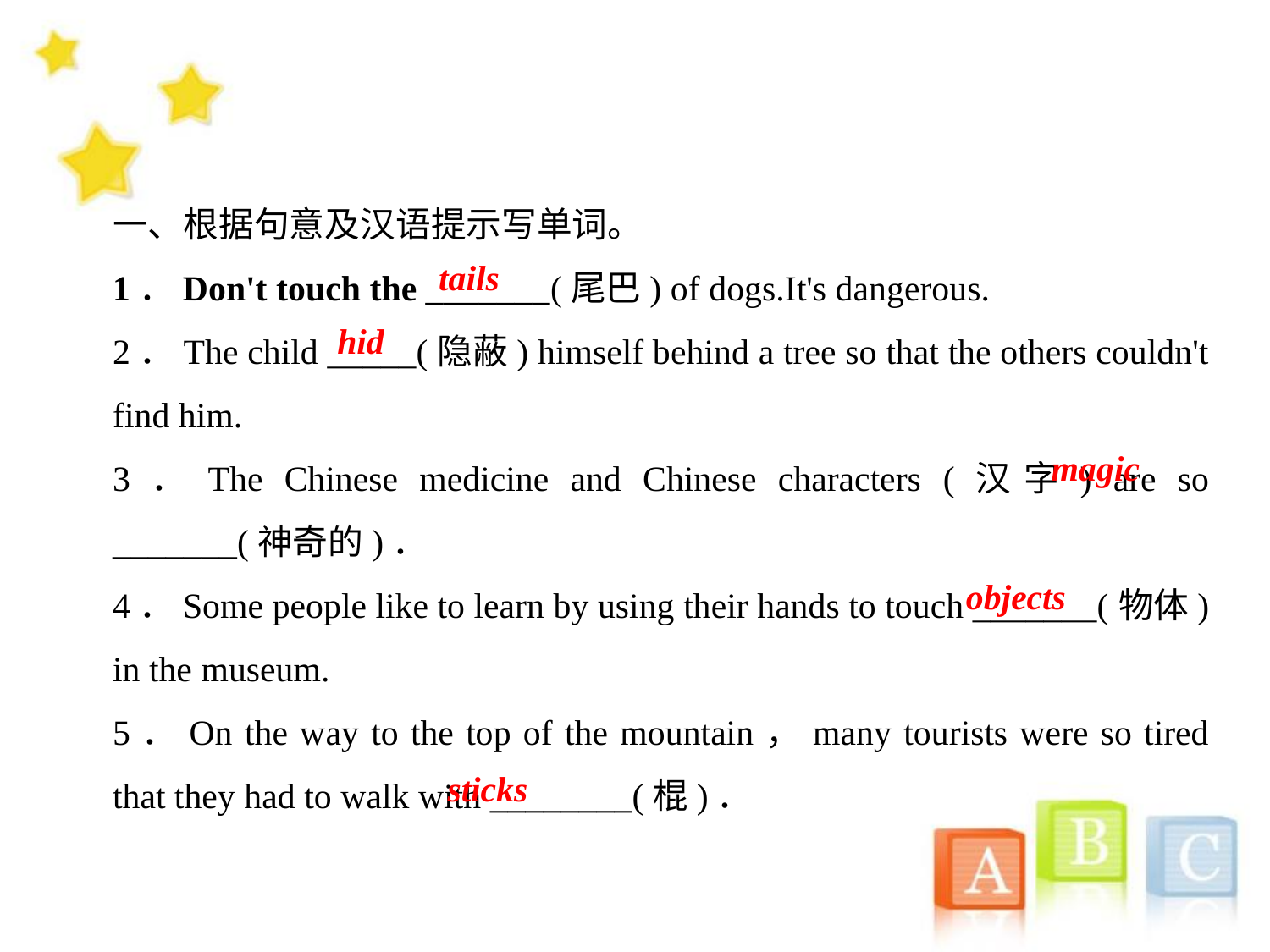

一、根据句意及汉语提示写单词。
1．Don't touch the _______(尾巴) of dogs.It's dangerous.
2．The child _____(隐蔽) himself behind a tree so that the others couldn't find him.
3．The Chinese medicine and Chinese characters (汉字) are so _______(神奇的)．
4．Some people like to learn by using their hands to touch _______(物体) in the museum.
5．On the way to the top of the mountain，many tourists were so tired that they had to walk with ________(棍)．
tails
hid
magic
objects
sticks